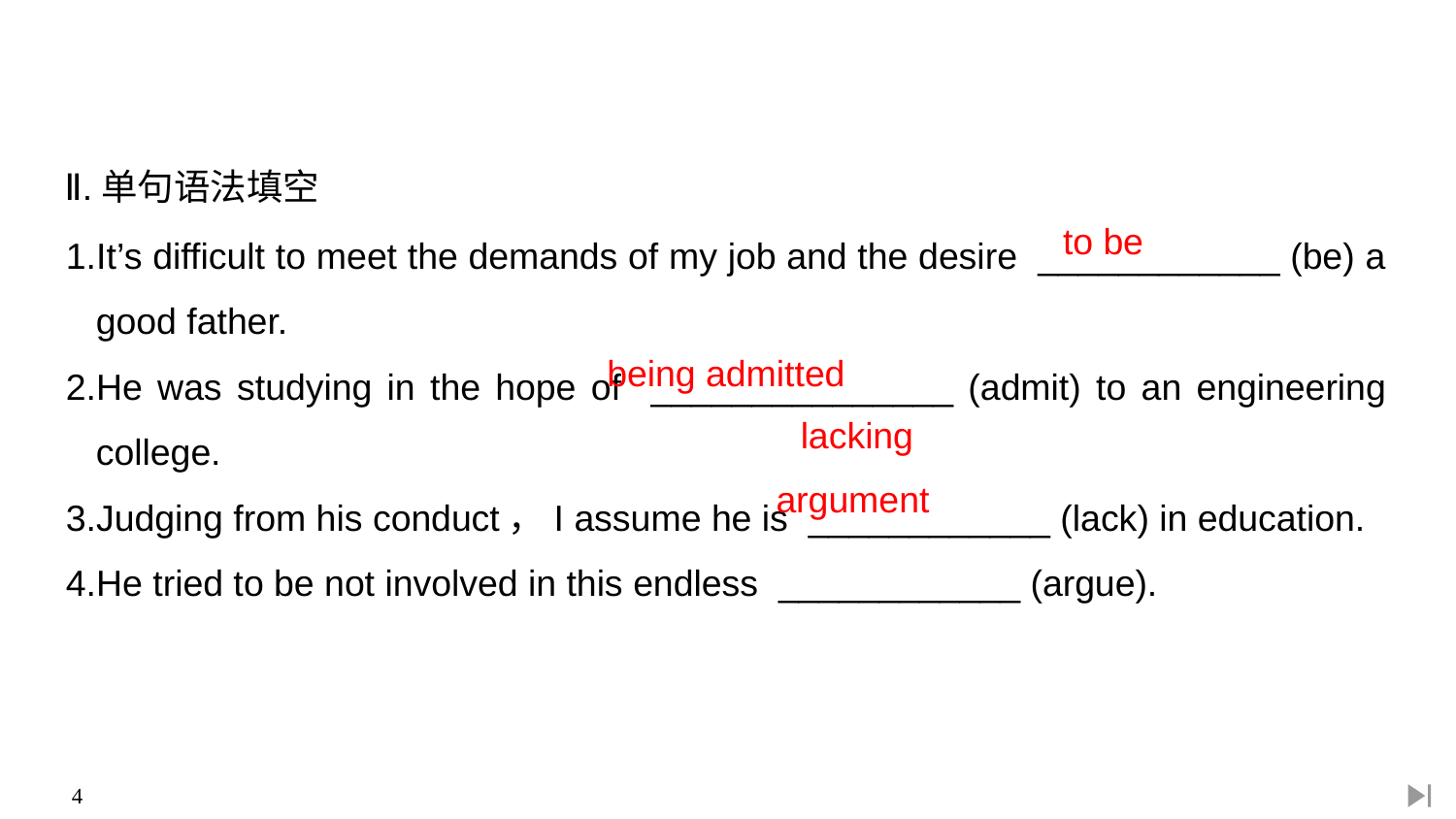

Ⅱ.单句语法填空
1.It’s difficult to meet the demands of my job and the desire  ____________ (be) a good father.
2.He was studying in the hope of  _______________ (admit) to an engineering college.
3.Judging from his conduct，I assume he is  ____________ (lack) in education.
4.He tried to be not involved in this endless  ____________ (argue).
to be
being admitted
lacking
argument